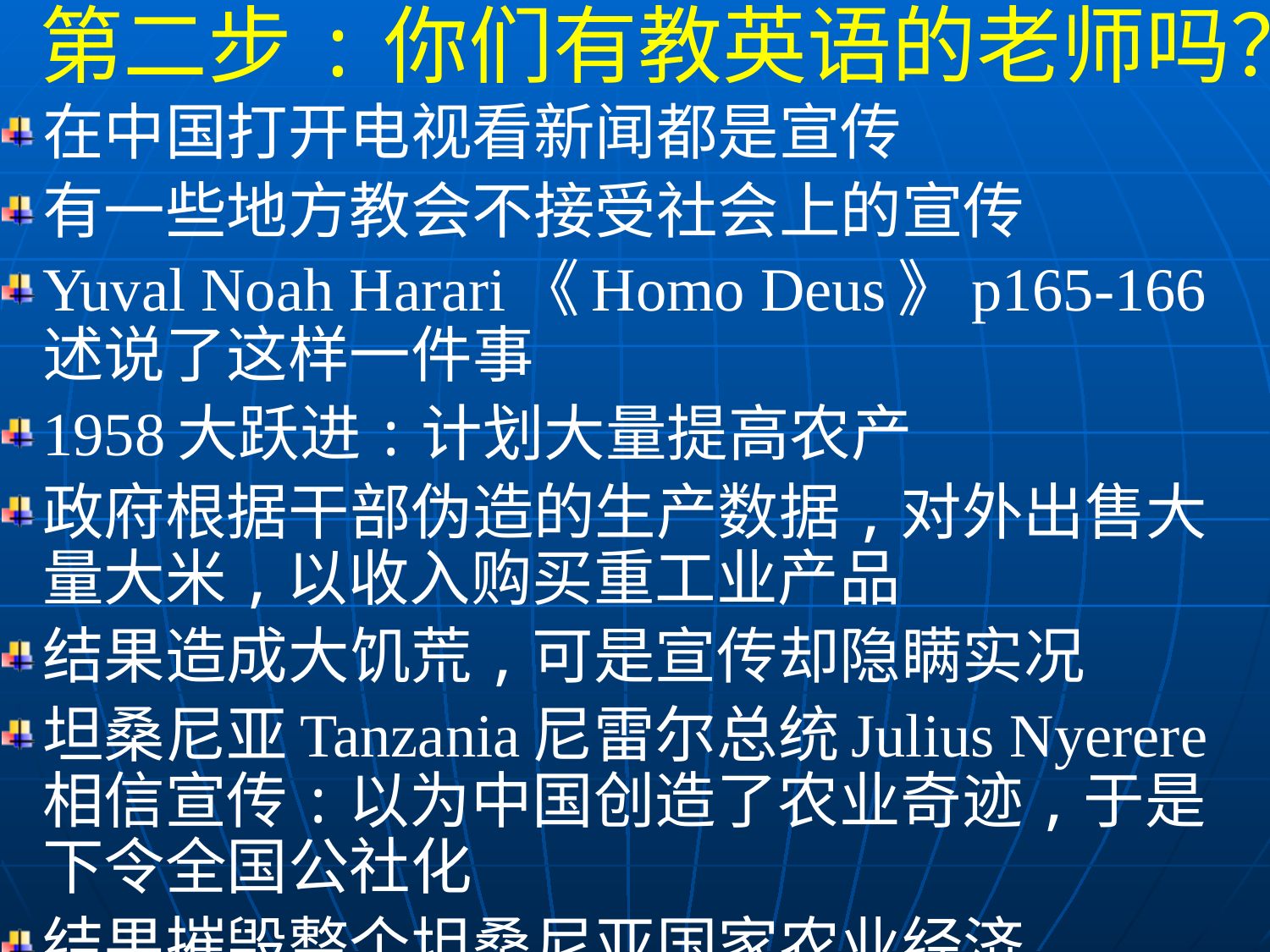

第二步:你们有教英语的老师吗？
在中国打开电视看新闻都是宣传
有一些地方教会不接受社会上的宣传
Yuval Noah Harari《Homo Deus》p165-166述说了这样一件事
1958大跃进:计划大量提高农产
政府根据干部伪造的生产数据,对外出售大量大米,以收入购买重工业产品
结果造成大饥荒,可是宣传却隐瞒实况
坦桑尼亚Tanzania尼雷尔总统Julius Nyerere相信宣传:以为中国创造了农业奇迹,于是下令全国公社化
结果摧毁整个坦桑尼亚国家农业经济